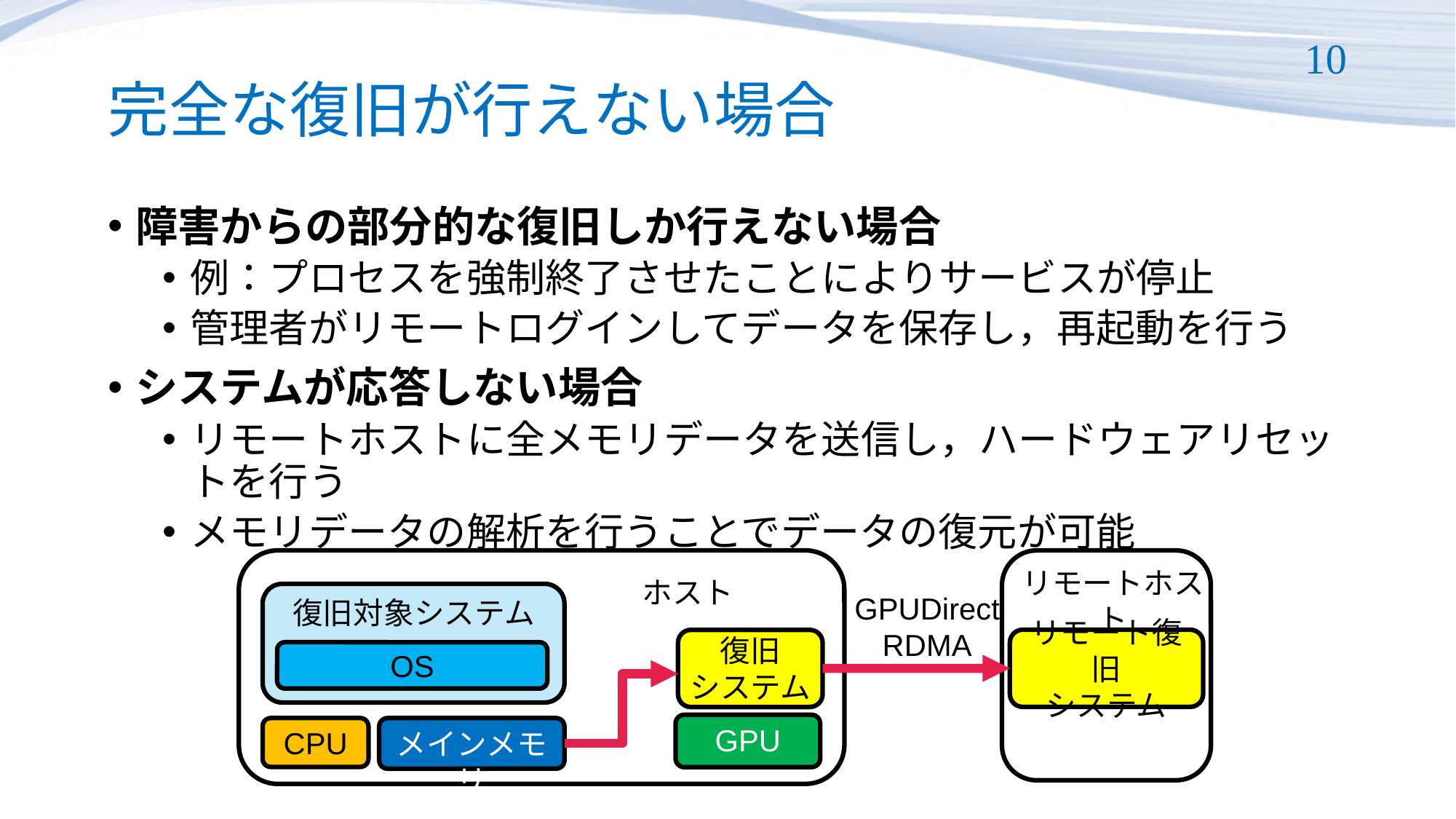

# 完全な復旧が行えない場合
10
障害からの部分的な復旧しか行えない場合
例：プロセスを強制終了させたことによりサービスが停止
管理者がリモートログインしてデータを保存し，再起動を行う
システムが応答しない場合
リモートホストに全メモリデータを送信し，ハードウェアリセットを行う
メモリデータの解析を行うことでデータの復元が可能

リモートホスト
ホスト
復旧対象システム
OS
CPU
メインメモリ
リモート復旧
システム
復旧
システム
GPU
GPUDirect RDMA